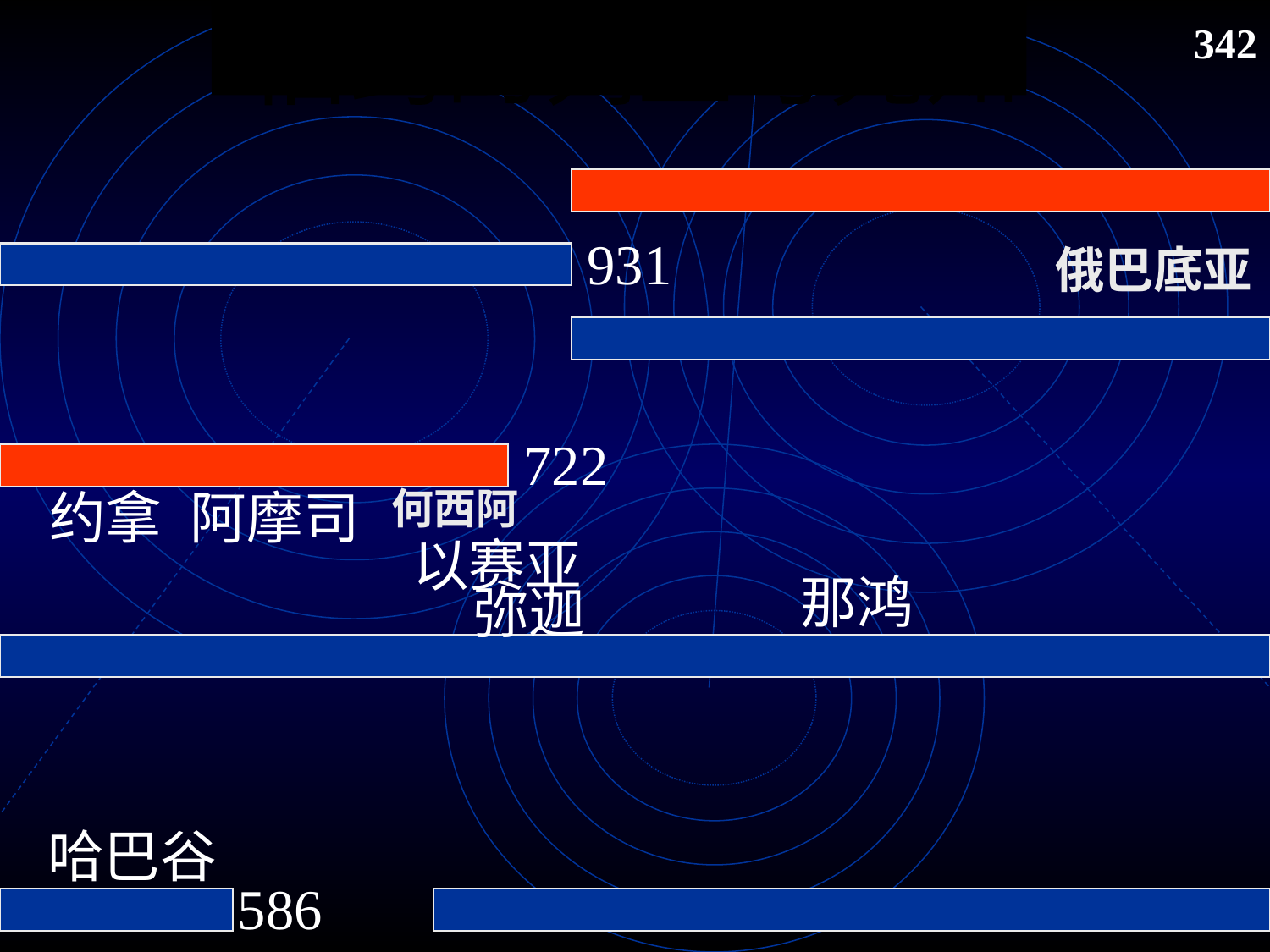

# OT Prophets & Kings
342
旧约的列王与先知

931
俄巴底亚

722

约拿
阿摩司
何西阿
以赛亚
那鸿
弥迦

哈巴谷
586